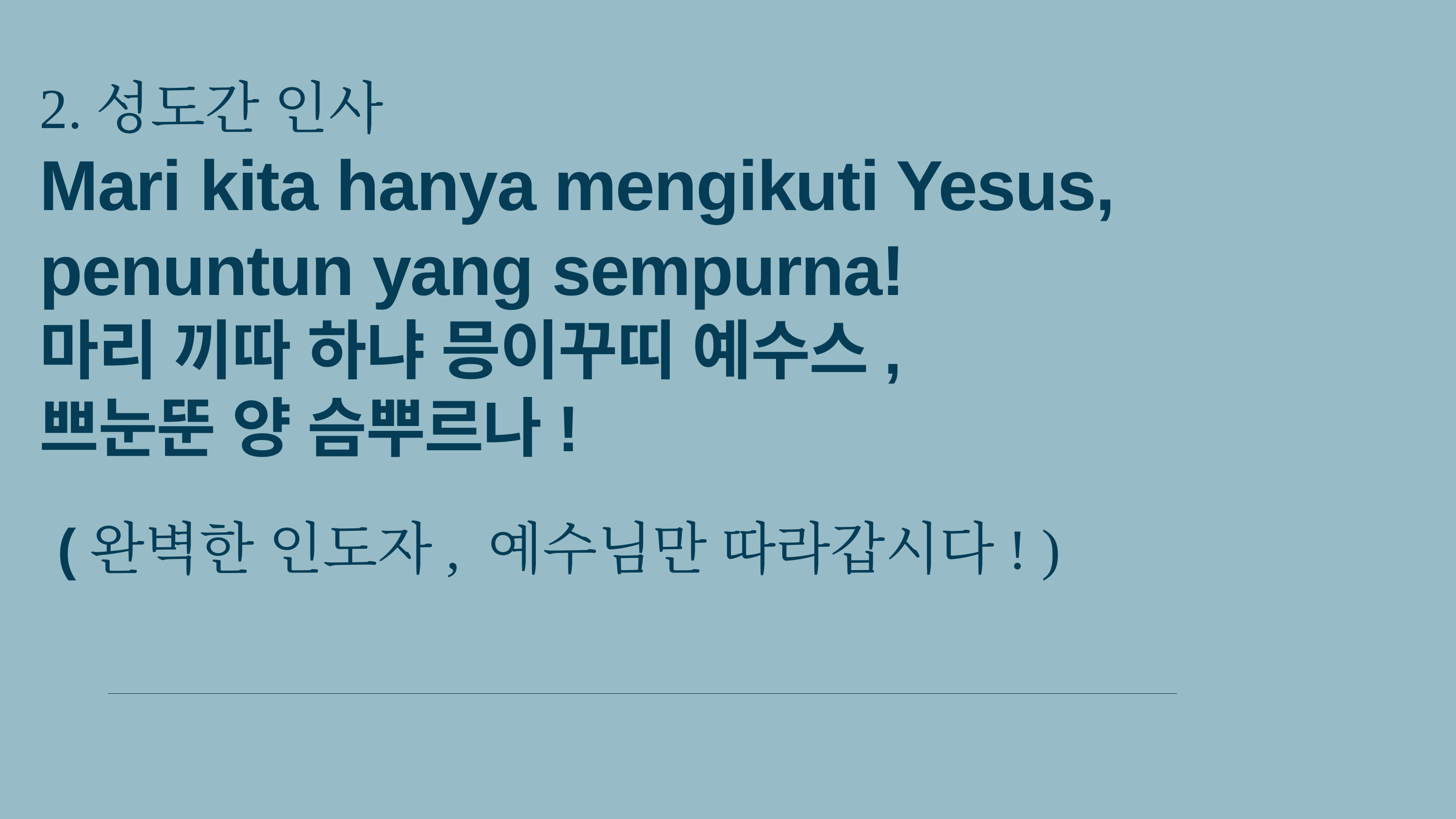

2.성도간 인사
Mari kita hanya mengikuti Yesus, penuntun yang sempurna!
마리 끼따 하냐 믕이꾸띠 예수스,
쁘눈뚠 양 슴뿌르나!
 (완벽한 인도자, 예수님만 따라갑시다! )